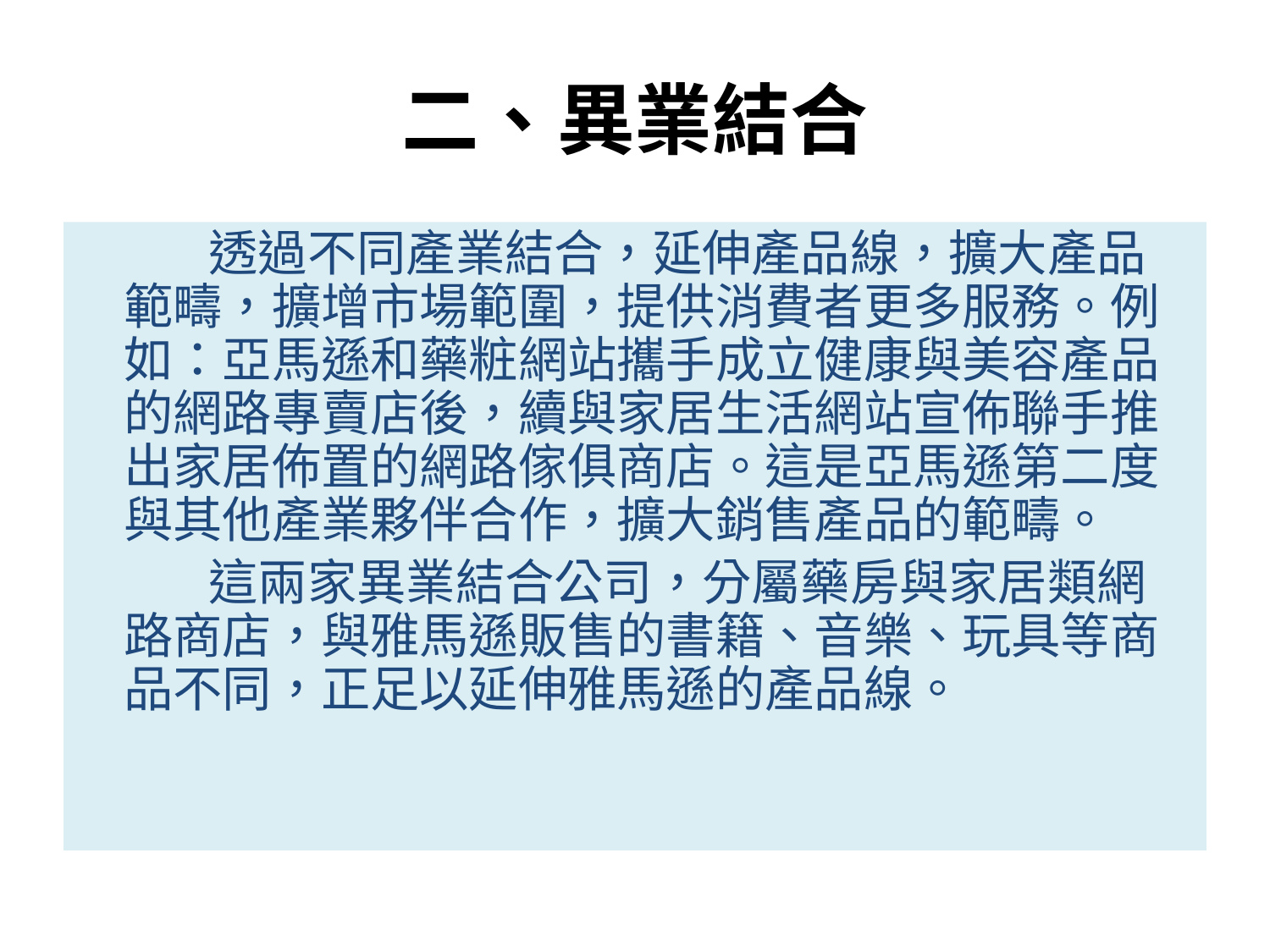

# 二、異業結合
           透過不同產業結合，延伸產品線，擴大產品範疇，擴增市場範圍，提供消費者更多服務。例如：亞馬遜和藥粧網站攜手成立健康與美容產品的網路專賣店後，續與家居生活網站宣佈聯手推出家居佈置的網路傢俱商店。這是亞馬遜第二度與其他產業夥伴合作，擴大銷售產品的範疇。
           這兩家異業結合公司，分屬藥房與家居類網路商店，與雅馬遜販售的書籍、音樂、玩具等商品不同，正足以延伸雅馬遜的產品線。